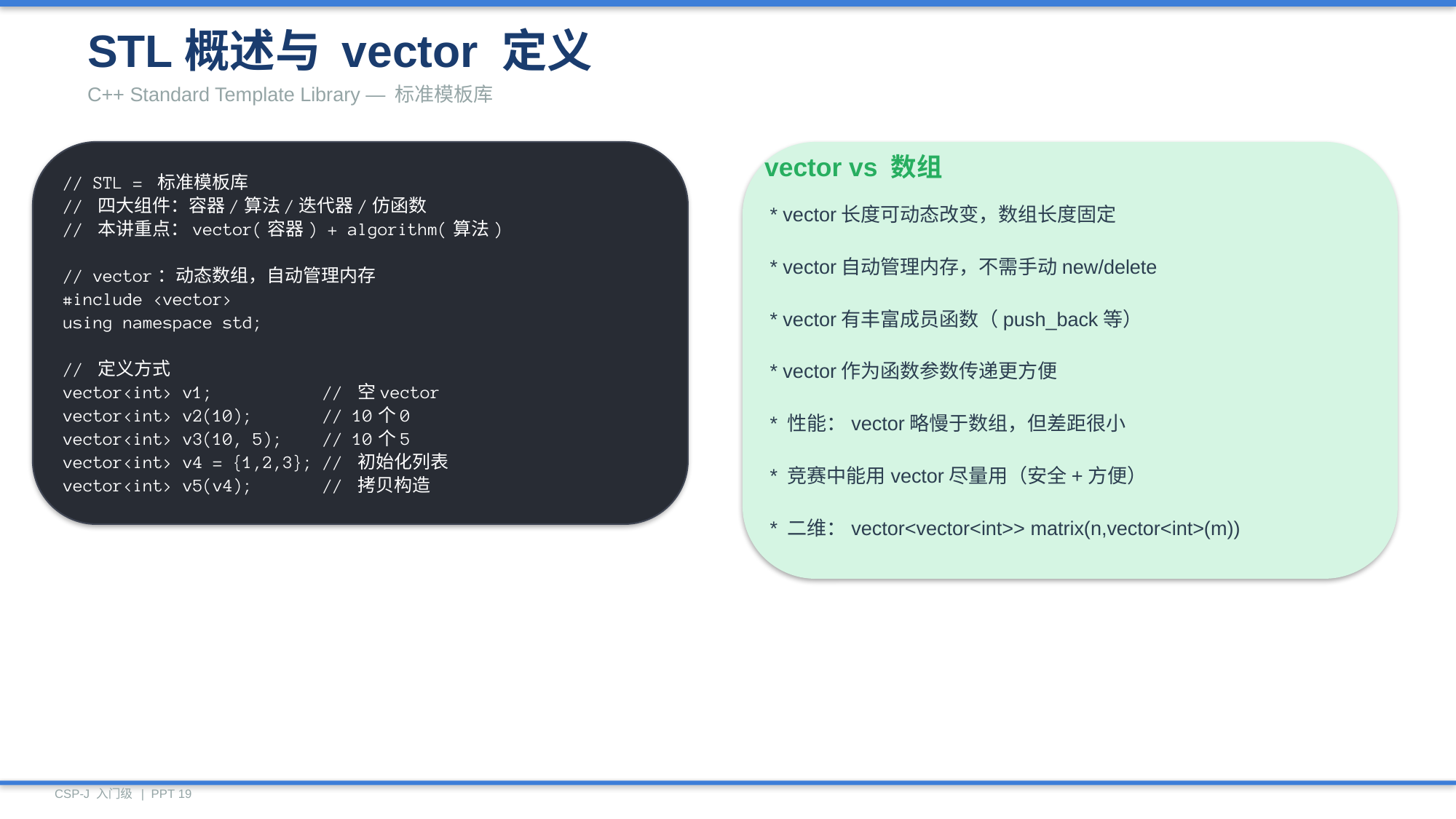

STL概述与 vector 定义
C++ Standard Template Library — 标准模板库
// STL = 标准模板库
// 四大组件：容器/算法/迭代器/仿函数
// 本讲重点：vector(容器) + algorithm(算法)

// vector：动态数组，自动管理内存
#include <vector>
using namespace std;

// 定义方式
vector<int> v1;           // 空vector
vector<int> v2(10);       // 10个0
vector<int> v3(10, 5);    // 10个5
vector<int> v4 = {1,2,3}; // 初始化列表
vector<int> v5(v4);       // 拷贝构造

vector vs 数组
* vector长度可动态改变，数组长度固定
* vector自动管理内存，不需手动new/delete
* vector有丰富成员函数（push_back等）
* vector作为函数参数传递更方便
* 性能：vector略慢于数组，但差距很小
* 竞赛中能用vector尽量用（安全+方便）
* 二维：vector<vector<int>> matrix(n,vector<int>(m))

CSP-J 入门级  |  PPT 19